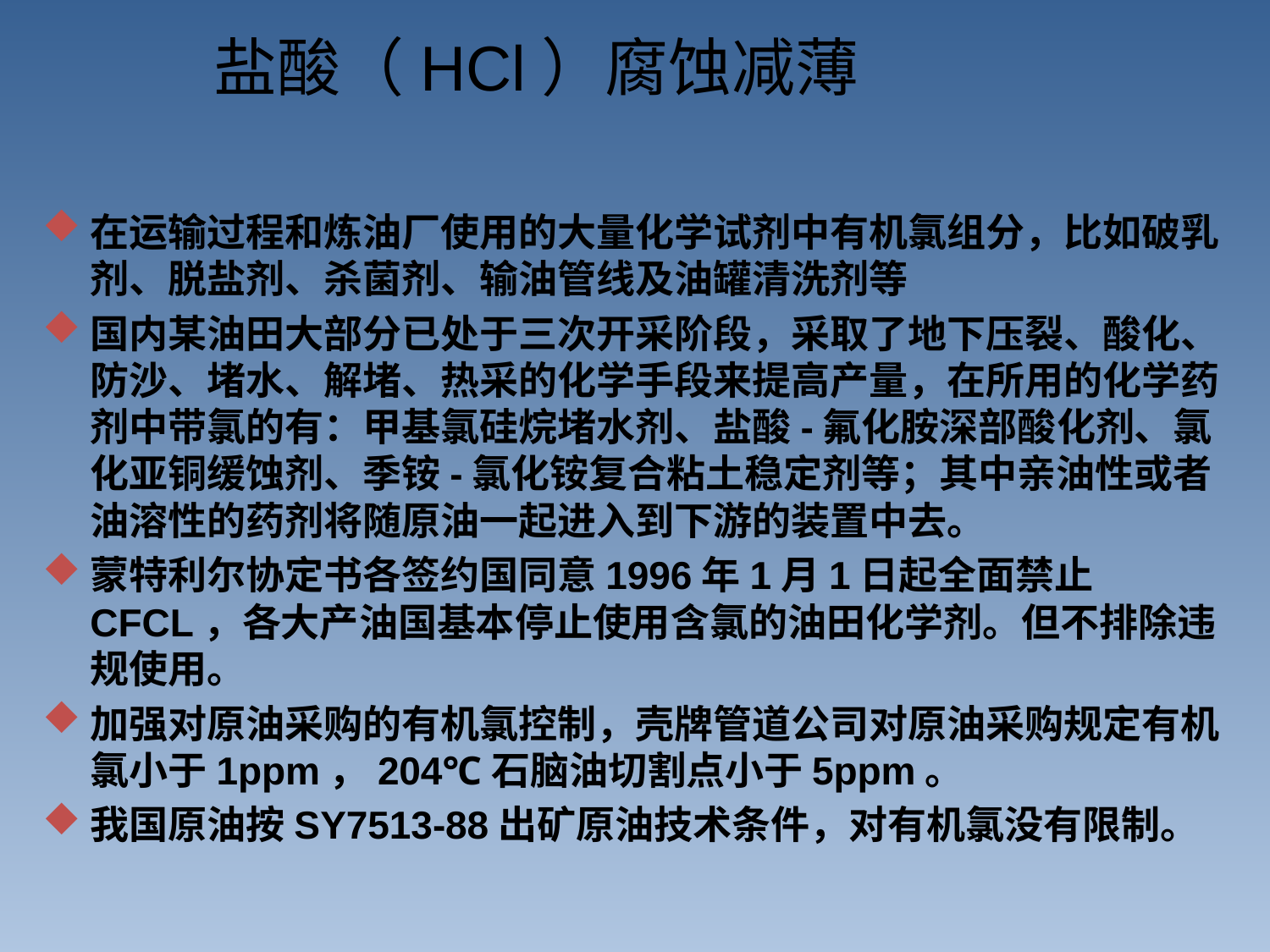

# 盐酸（HCl）腐蚀减薄
在运输过程和炼油厂使用的大量化学试剂中有机氯组分，比如破乳剂、脱盐剂、杀菌剂、输油管线及油罐清洗剂等
国内某油田大部分已处于三次开采阶段，采取了地下压裂、酸化、防沙、堵水、解堵、热采的化学手段来提高产量，在所用的化学药剂中带氯的有：甲基氯硅烷堵水剂、盐酸-氟化胺深部酸化剂、氯化亚铜缓蚀剂、季铵-氯化铵复合粘土稳定剂等；其中亲油性或者油溶性的药剂将随原油一起进入到下游的装置中去。
蒙特利尔协定书各签约国同意1996年1月1日起全面禁止CFCL，各大产油国基本停止使用含氯的油田化学剂。但不排除违规使用。
加强对原油采购的有机氯控制，壳牌管道公司对原油采购规定有机氯小于1ppm，204℃石脑油切割点小于5ppm。
我国原油按SY7513-88出矿原油技术条件，对有机氯没有限制。